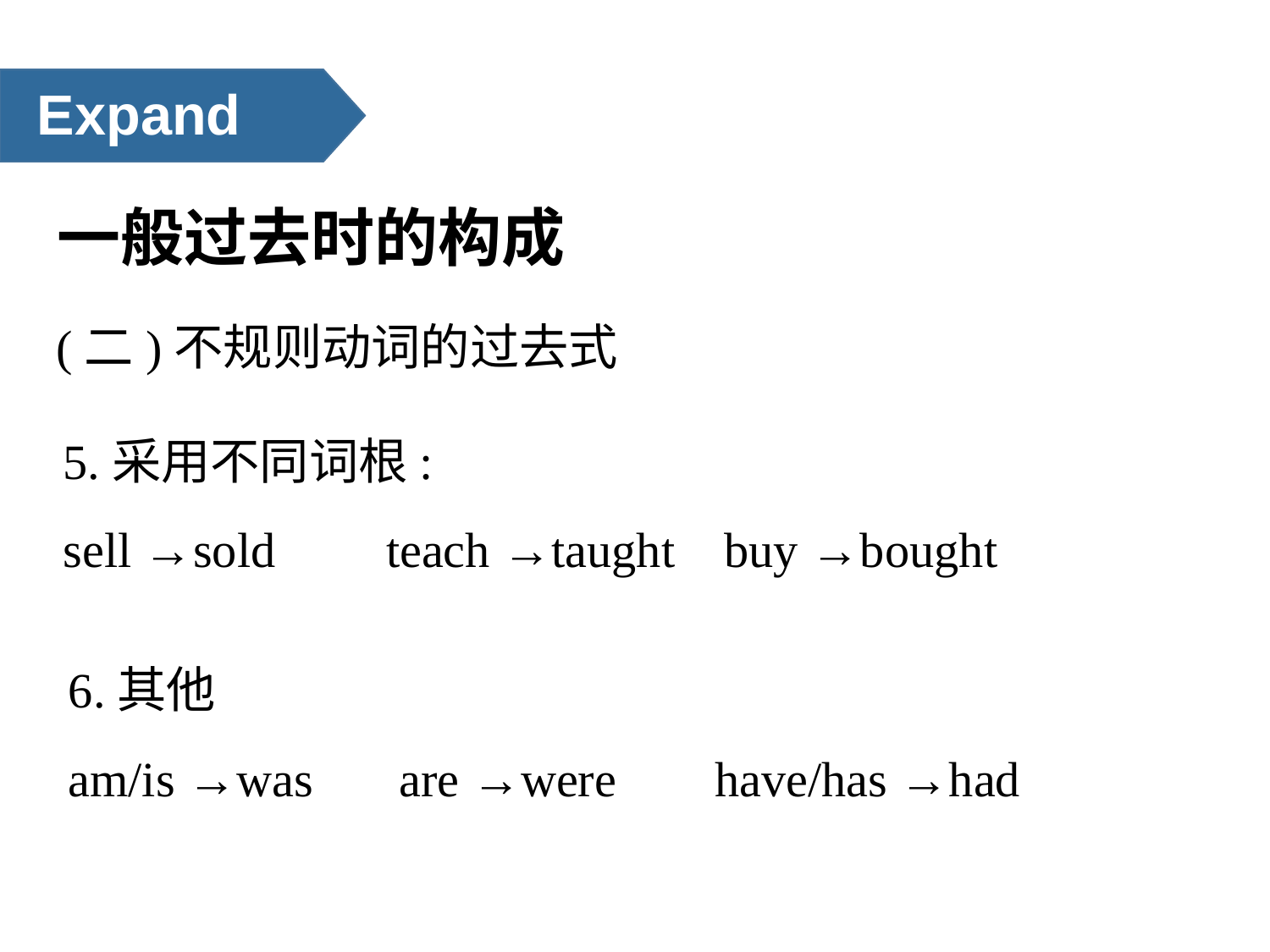

Expand
一般过去时的构成
(二)不规则动词的过去式
5.采用不同词根:
sell →sold         teach →taught    buy →bought
6.其他
am/is →was       are →were        have/has →had